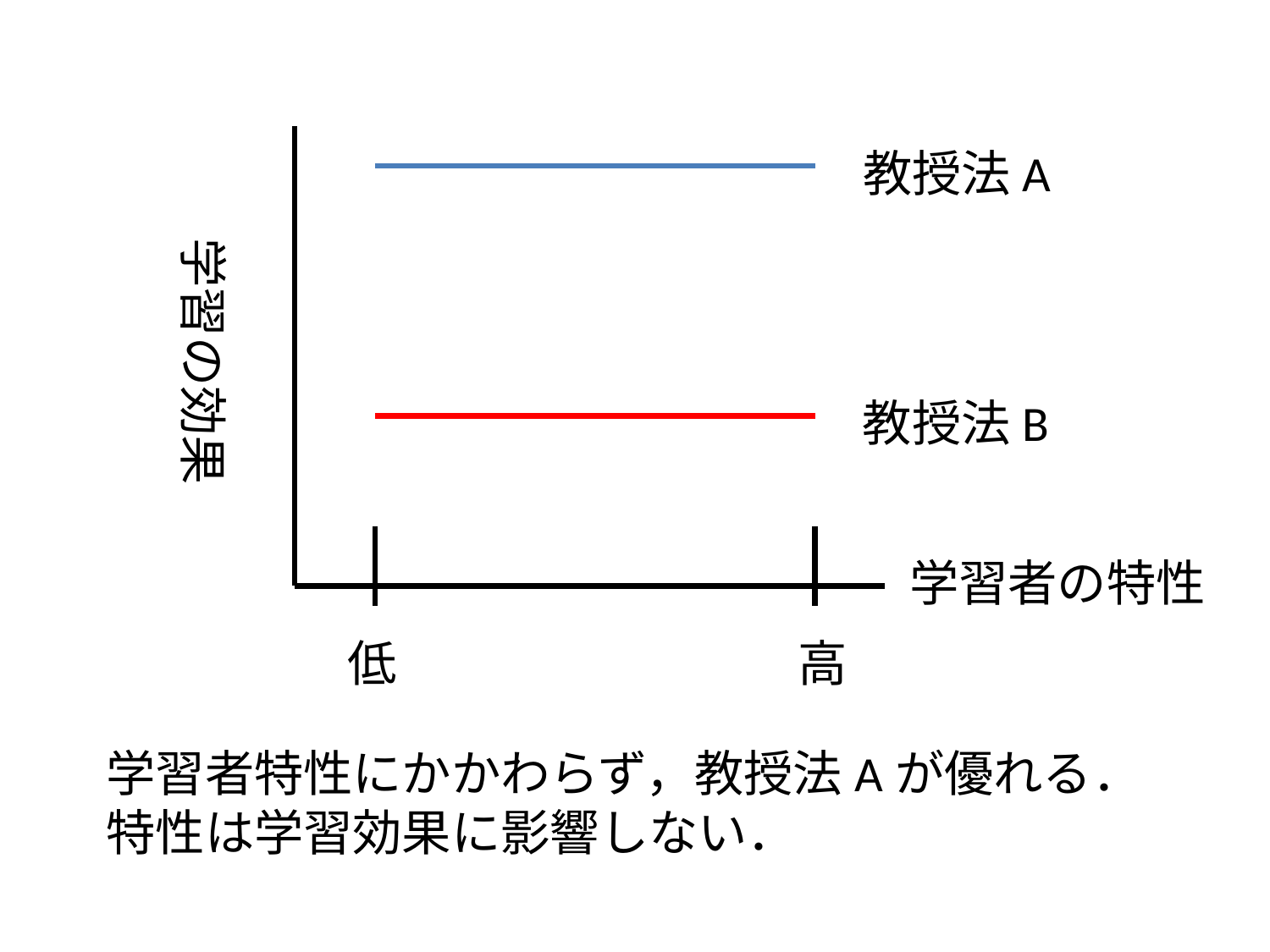

教授法A
学習の効果
教授法B
学習者の特性
低
高
学習者特性にかかわらず，教授法Aが優れる．
特性は学習効果に影響しない．